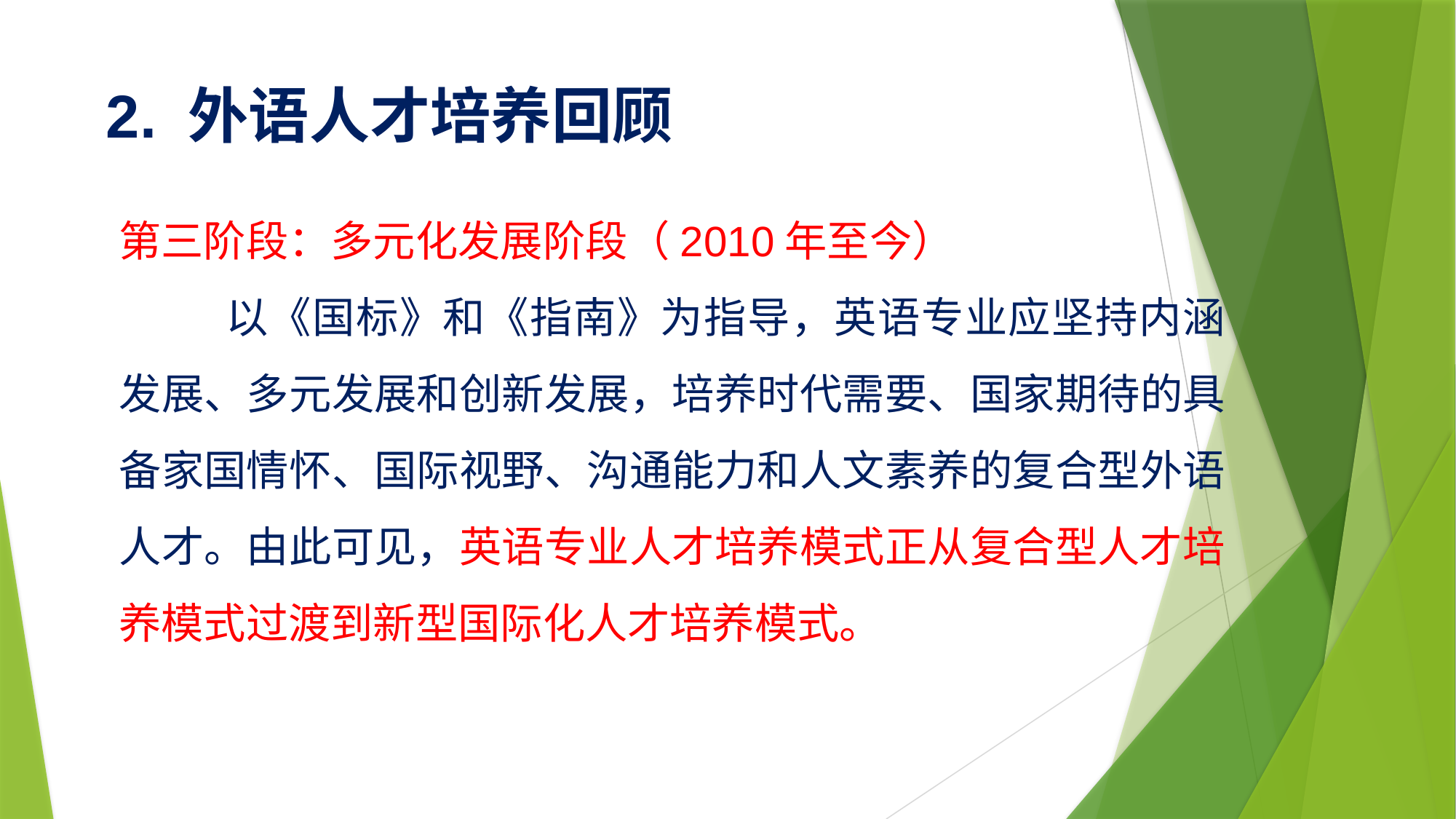

2. 外语人才培养回顾
第三阶段：多元化发展阶段（2010年至今）
         以《国标》和《指南》为指导，英语专业应坚持内涵发展、多元发展和创新发展，培养时代需要、国家期待的具备家国情怀、国际视野、沟通能力和人文素养的复合型外语人才。由此可见，英语专业人才培养模式正从复合型人才培养模式过渡到新型国际化人才培养模式。